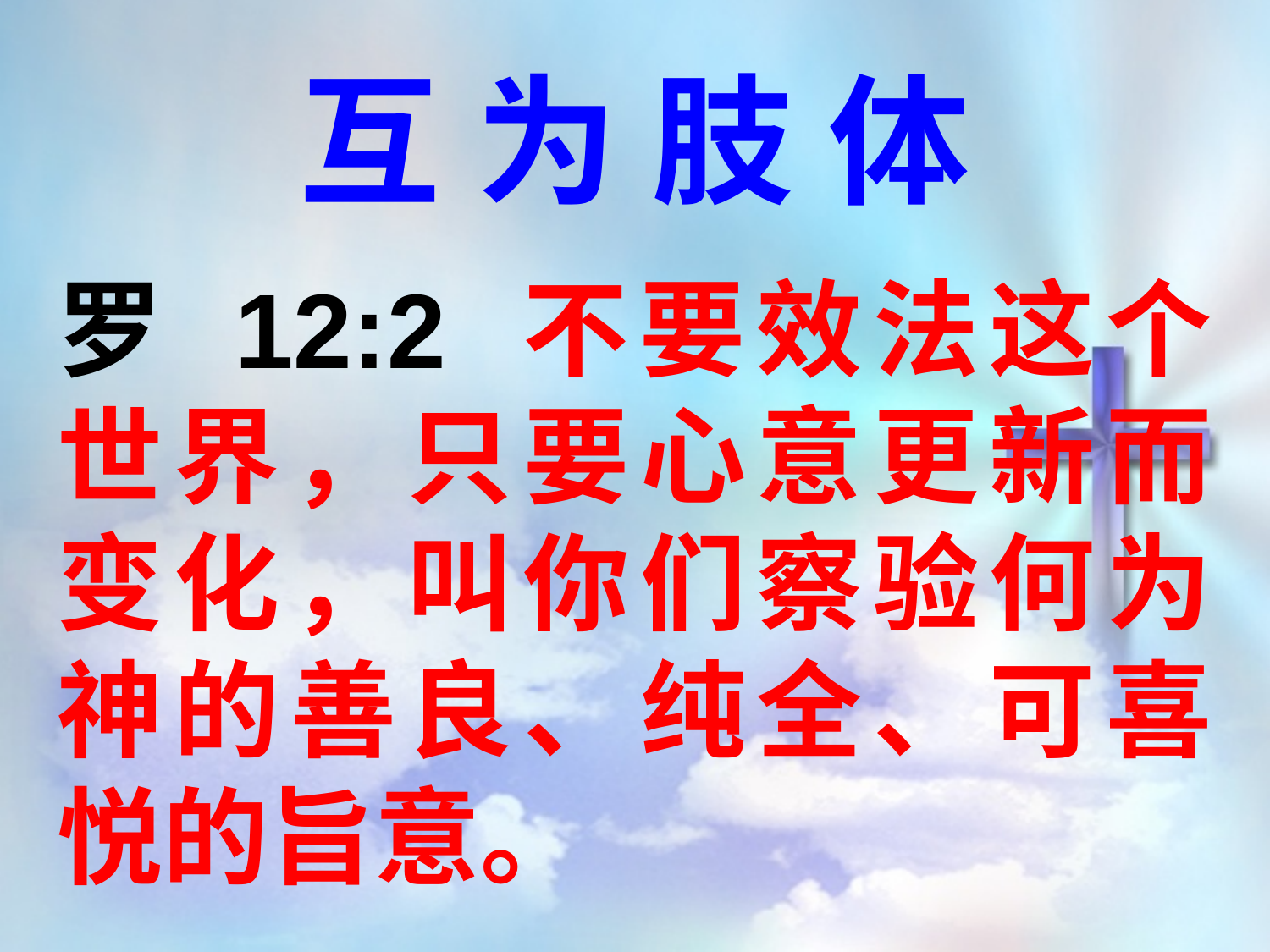

互为肢体
罗 12:2 不要效法这个世界，只要心意更新而变化，叫你们察验何为神的善良、纯全、可喜悦的旨意。